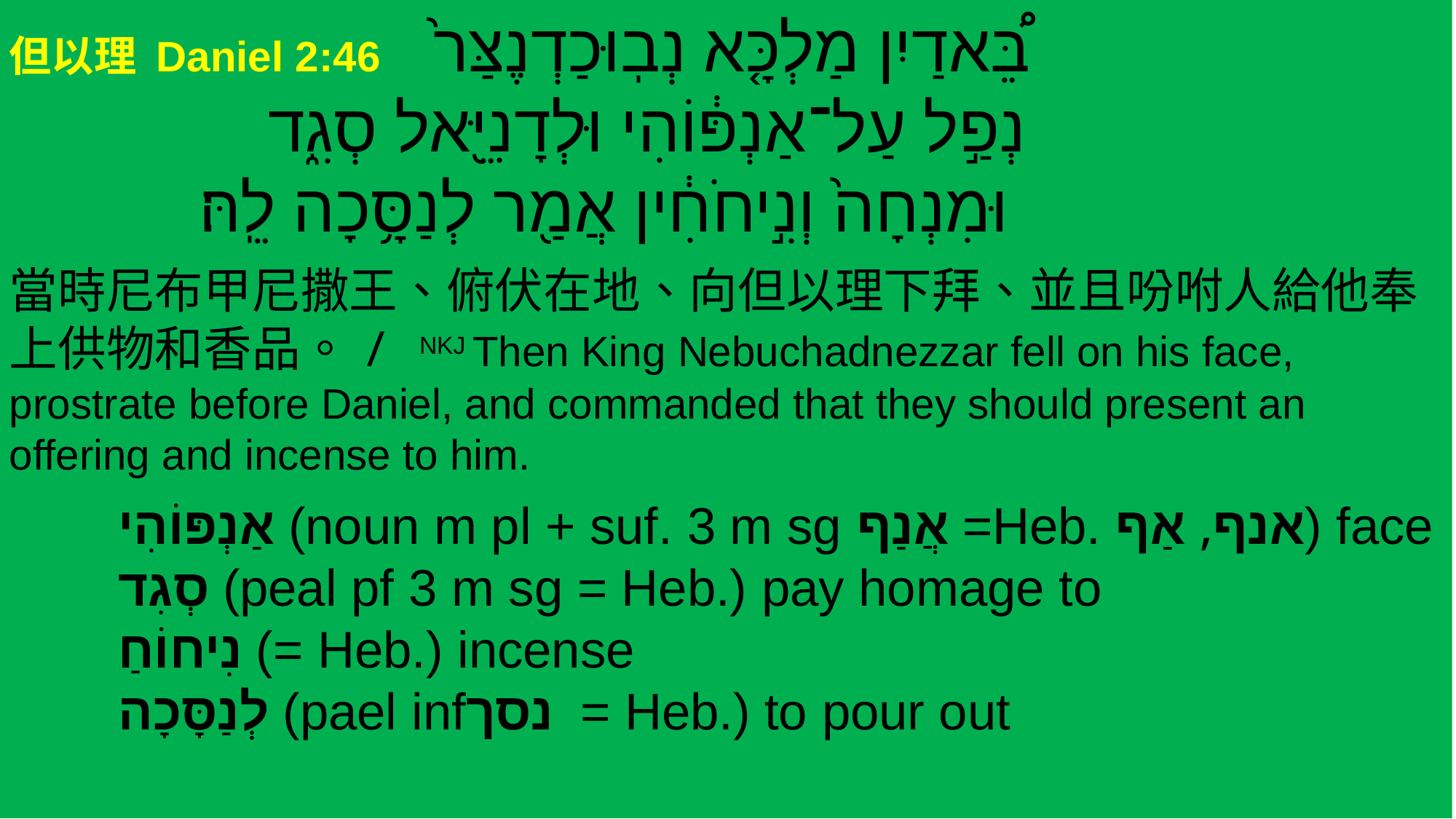

但以理 Daniel 2:46 ‎‎‎‎‎   ‎בֵּ֠אדַיִן מַלְכָּ֤א נְבֽוּכַדְנֶצַּר֙
               נְפַ֣ל עַל־אַנְפּ֔וֹהִי וּלְדָנִיֵּ֖אל סְגִ֑ד
 וּמִנְחָה֙ וְנִ֣יחֹחִ֔ין אֲמַ֖ר לְנַסָּ֥כָה לֵֽהּ׃

當時尼布甲尼撒王、俯伏在地、向但以理下拜、並且吩咐人給他奉上供物和香品。/ NKJ Then King Nebuchadnezzar fell on his face, prostrate before Daniel, and commanded that they should present an offering and incense to him.

	אַנְפּוֹהִי (noun m pl + suf. 3 m sg אֲנַף =Heb. אנף, אַף) face
	סְגִד (peal pf 3 m sg = Heb.) pay homage to				נִיחוֹחַ (= Heb.) incense
	לְנַסָּכָה (pael infנסך  = Heb.) to pour out